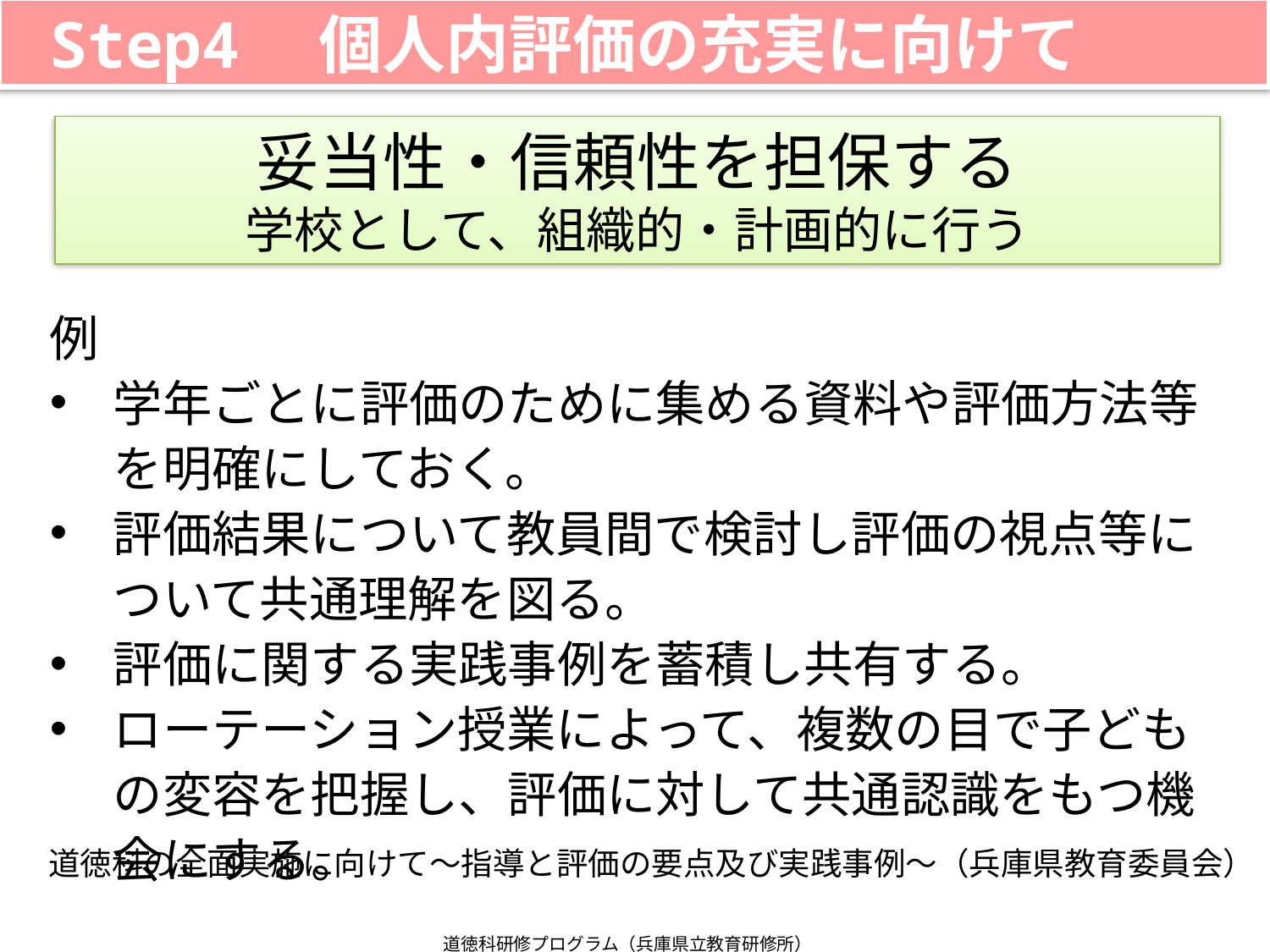

Step4　個人内評価の充実に向けて
妥当性・信頼性を担保する
学校として、組織的・計画的に行う
例
学年ごとに評価のために集める資料や評価方法等を明確にしておく。
評価結果について教員間で検討し評価の視点等について共通理解を図る。
評価に関する実践事例を蓄積し共有する。
ローテーション授業によって、複数の目で子どもの変容を把握し、評価に対して共通認識をもつ機会にする。
道徳科の全面実施に向けて～指導と評価の要点及び実践事例～（兵庫県教育委員会）
道徳科研修プログラム（兵庫県立教育研修所）